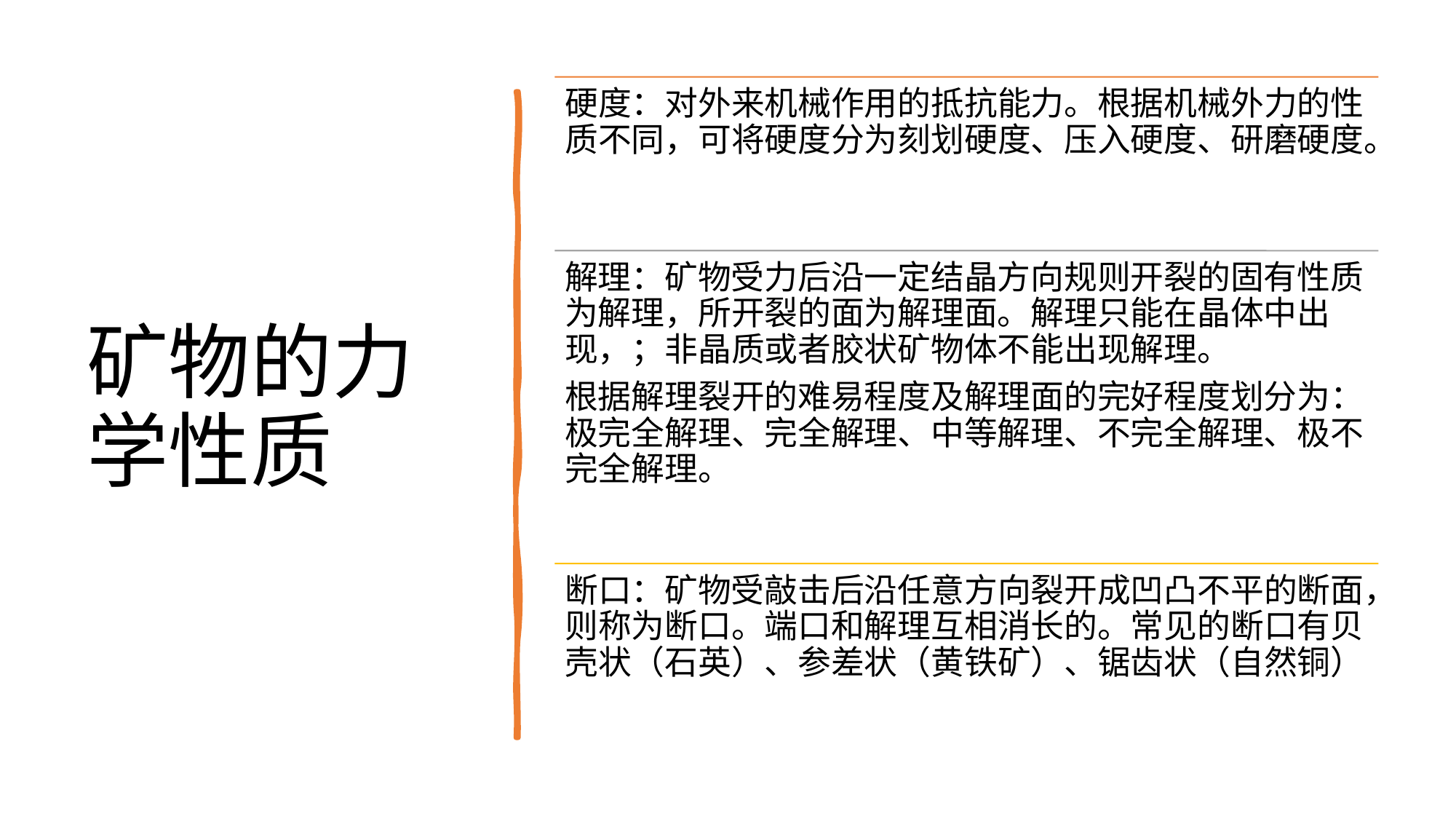

硬度：对外来机械作用的抵抗能力。根据机械外力的性质不同，可将硬度分为刻划硬度、压入硬度、研磨硬度。
解理：矿物受力后沿一定结晶方向规则开裂的固有性质为解理，所开裂的面为解理面。解理只能在晶体中出现，；非晶质或者胶状矿物体不能出现解理。
根据解理裂开的难易程度及解理面的完好程度划分为：极完全解理、完全解理、中等解理、不完全解理、极不完全解理。
断口：矿物受敲击后沿任意方向裂开成凹凸不平的断面，则称为断口。端口和解理互相消长的。常见的断口有贝壳状（石英）、参差状（黄铁矿）、锯齿状（自然铜）
# 矿物的力学性质